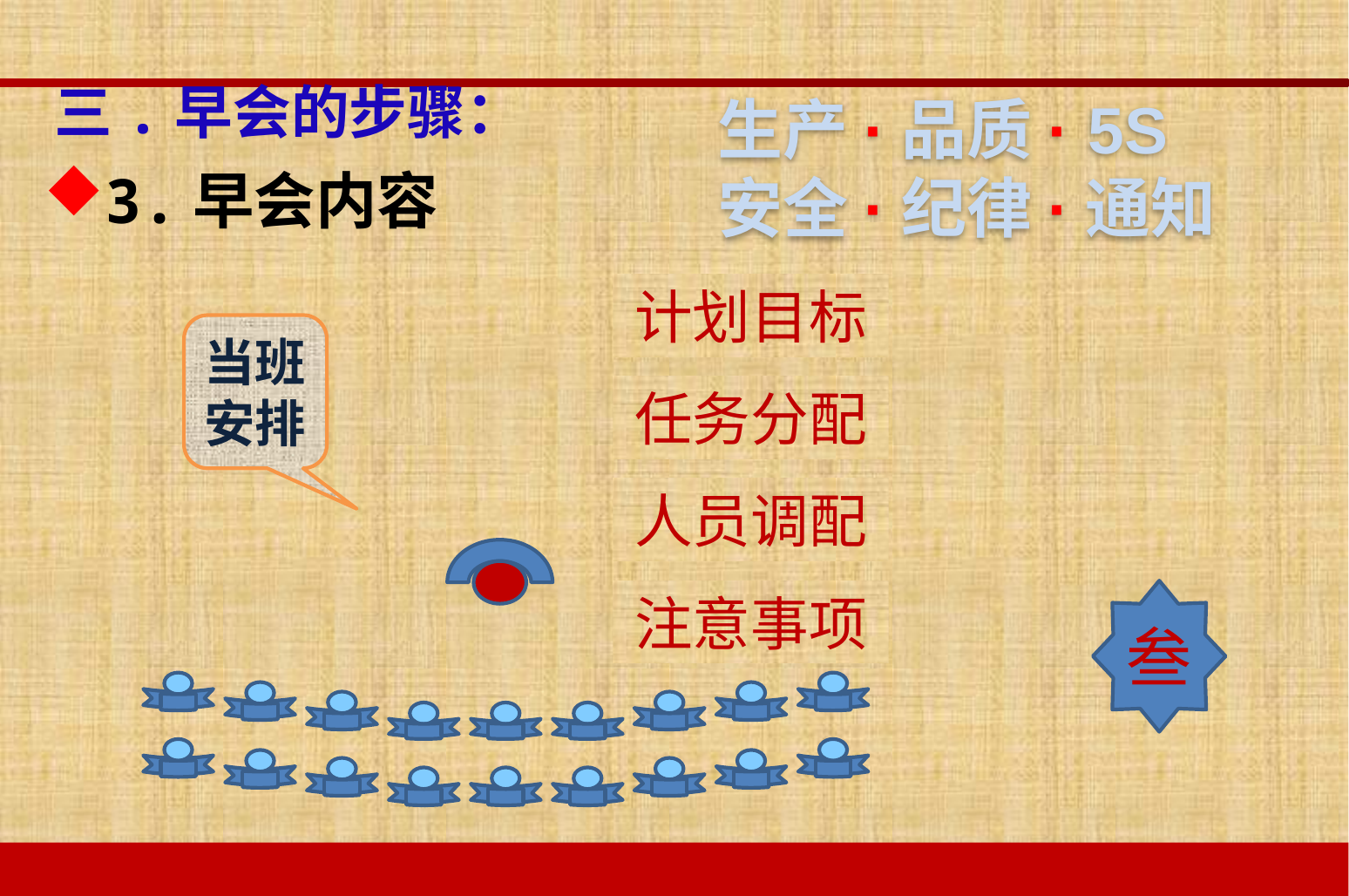

生产·品质· 5S
安全·纪律·通知
# 三.早会的步骤：
3.早会内容
计划目标
当班安排
任务分配
人员调配

叁
注意事项